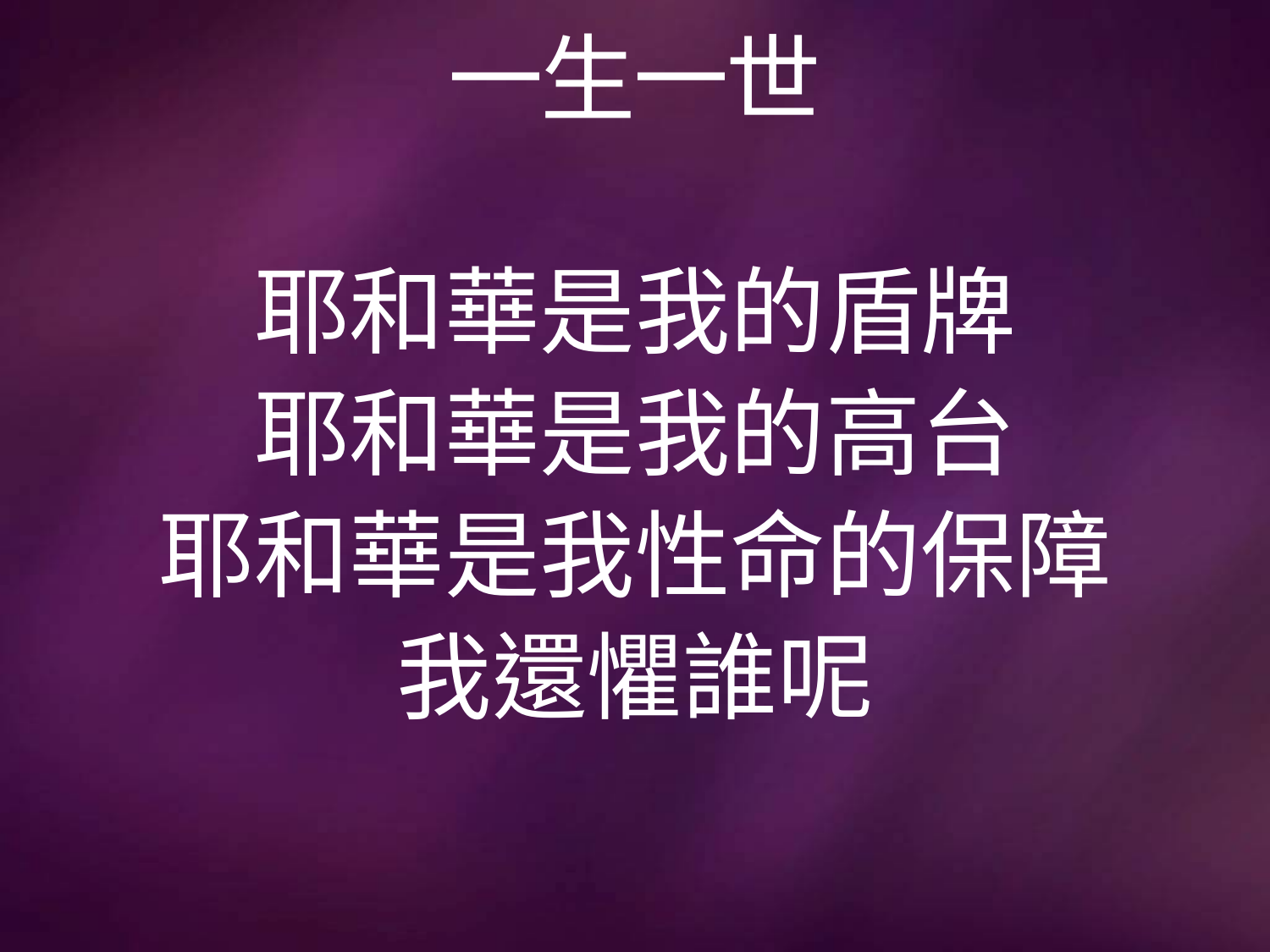

# 一生一世
耶和華是我的盾牌
耶和華是我的高台
耶和華是我性命的保障
我還懼誰呢